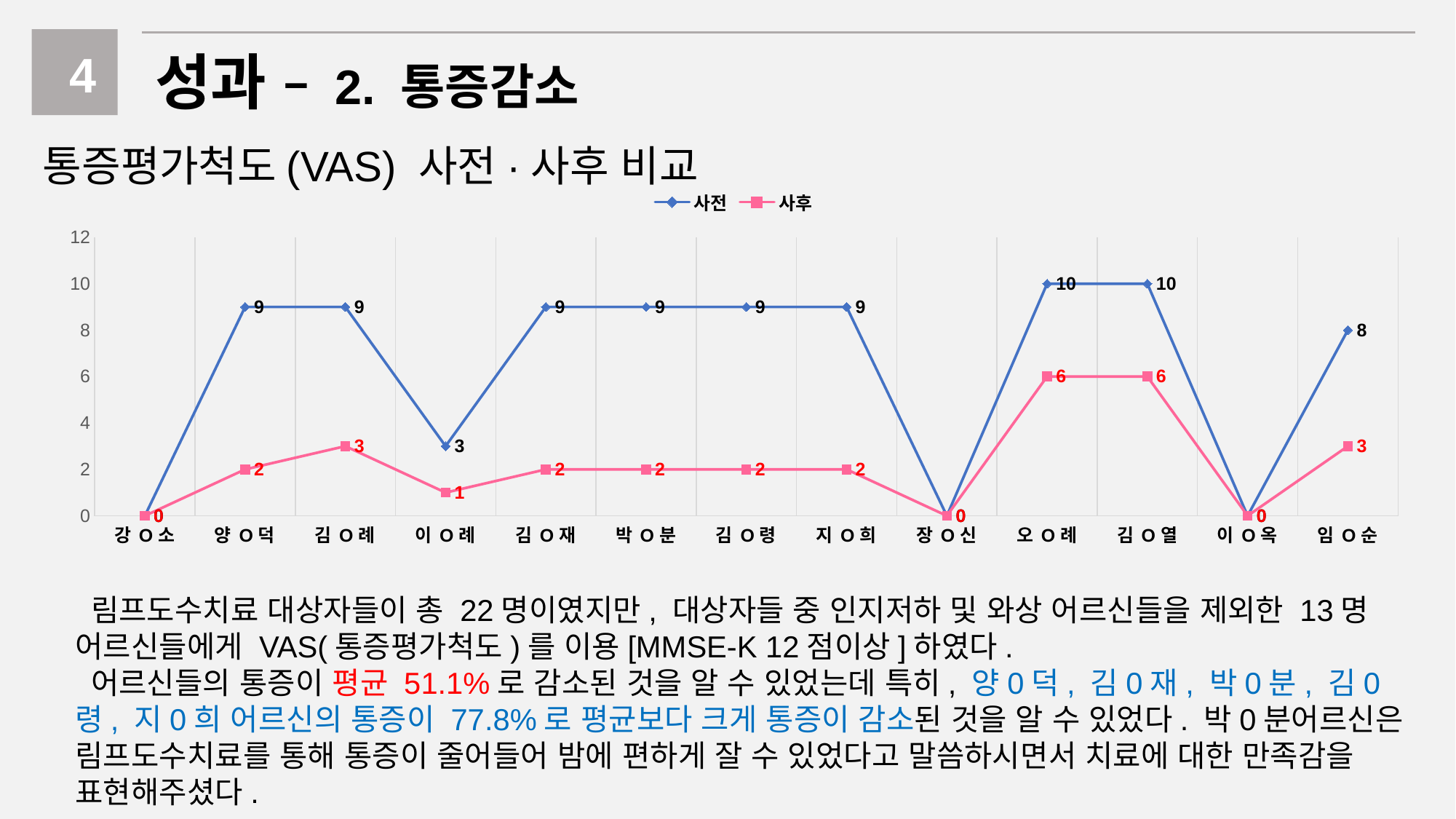

4
성과 – 2. 통증감소
통증평가척도(VAS) 사전·사후 비교

### Chart

| Category | 사전 | 사후 |
|---|---|---|
| 강O소 | 0.0 | 0.0 |
| 양O덕 | 9.0 | 2.0 |
| 김O례 | 9.0 | 3.0 |
| 이O례 | 3.0 | 1.0 |
| 김O재 | 9.0 | 2.0 |
| 박O분 | 9.0 | 2.0 |
| 김O령 | 9.0 | 2.0 |
| 지O희 | 9.0 | 2.0 |
| 장O신 | 0.0 | 0.0 |
| 오O례 | 10.0 | 6.0 |
| 김O열 | 10.0 | 6.0 |
| 이O옥 | 0.0 | 0.0 |
| 임O순 | 8.0 | 3.0 |
 림프도수치료 대상자들이 총 22명이였지만, 대상자들 중 인지저하 및 와상 어르신들을 제외한 13명 어르신들에게 VAS(통증평가척도)를 이용[MMSE-K 12점이상]하였다.
 어르신들의 통증이 평균 51.1%로 감소된 것을 알 수 있었는데 특히, 양0덕, 김0재, 박0분, 김0령, 지0희 어르신의 통증이 77.8%로 평균보다 크게 통증이 감소된 것을 알 수 있었다. 박0분어르신은 림프도수치료를 통해 통증이 줄어들어 밤에 편하게 잘 수 있었다고 말씀하시면서 치료에 대한 만족감을 표현해주셨다.